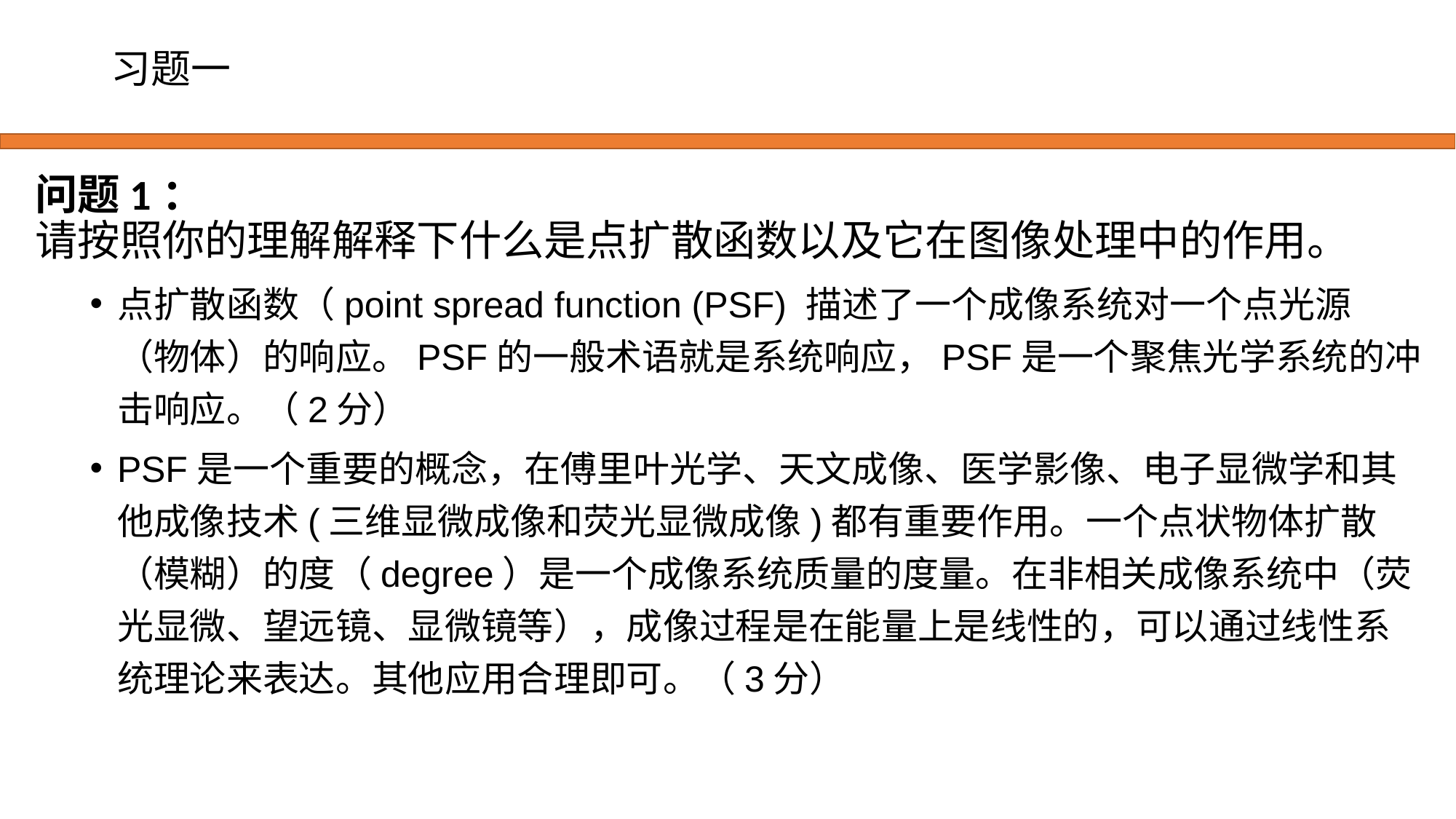

# 习题一

问题1：
请按照你的理解解释下什么是点扩散函数以及它在图像处理中的作用。
点扩散函数（point spread function (PSF) 描述了一个成像系统对一个点光源（物体）的响应。PSF的一般术语就是系统响应，PSF是一个聚焦光学系统的冲击响应。（2分）
PSF是一个重要的概念，在傅里叶光学、天文成像、医学影像、电子显微学和其他成像技术(三维显微成像和荧光显微成像)都有重要作用。一个点状物体扩散（模糊）的度（degree）是一个成像系统质量的度量。在非相关成像系统中（荧光显微、望远镜、显微镜等），成像过程是在能量上是线性的，可以通过线性系统理论来表达。其他应用合理即可。（3分）